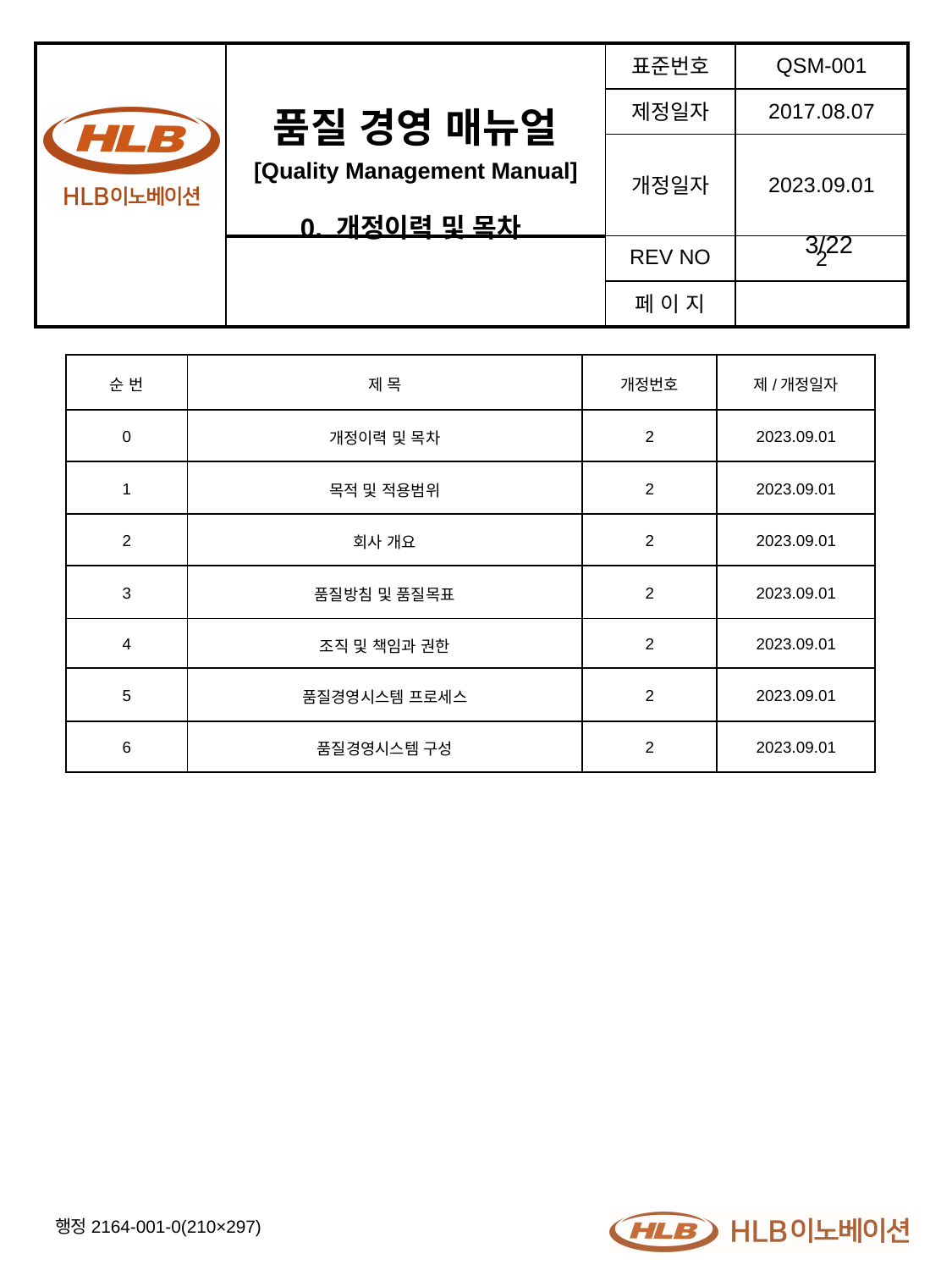

0. 개정이력 및 목차
3/22

| 순 번 | 제 목 | 개정번호 | 제/개정일자 |
| --- | --- | --- | --- |
| 0 | 개정이력 및 목차 | 2 | 2023.09.01 |
| 1 | 목적 및 적용범위 | 2 | 2023.09.01 |
| 2 | 회사 개요 | 2 | 2023.09.01 |
| 3 | 품질방침 및 품질목표 | 2 | 2023.09.01 |
| 4 | 조직 및 책임과 권한 | 2 | 2023.09.01 |
| 5 | 품질경영시스템 프로세스 | 2 | 2023.09.01 |
| 6 | 품질경영시스템 구성 | 2 | 2023.09.01 |
행정2164-001-0(210×297)